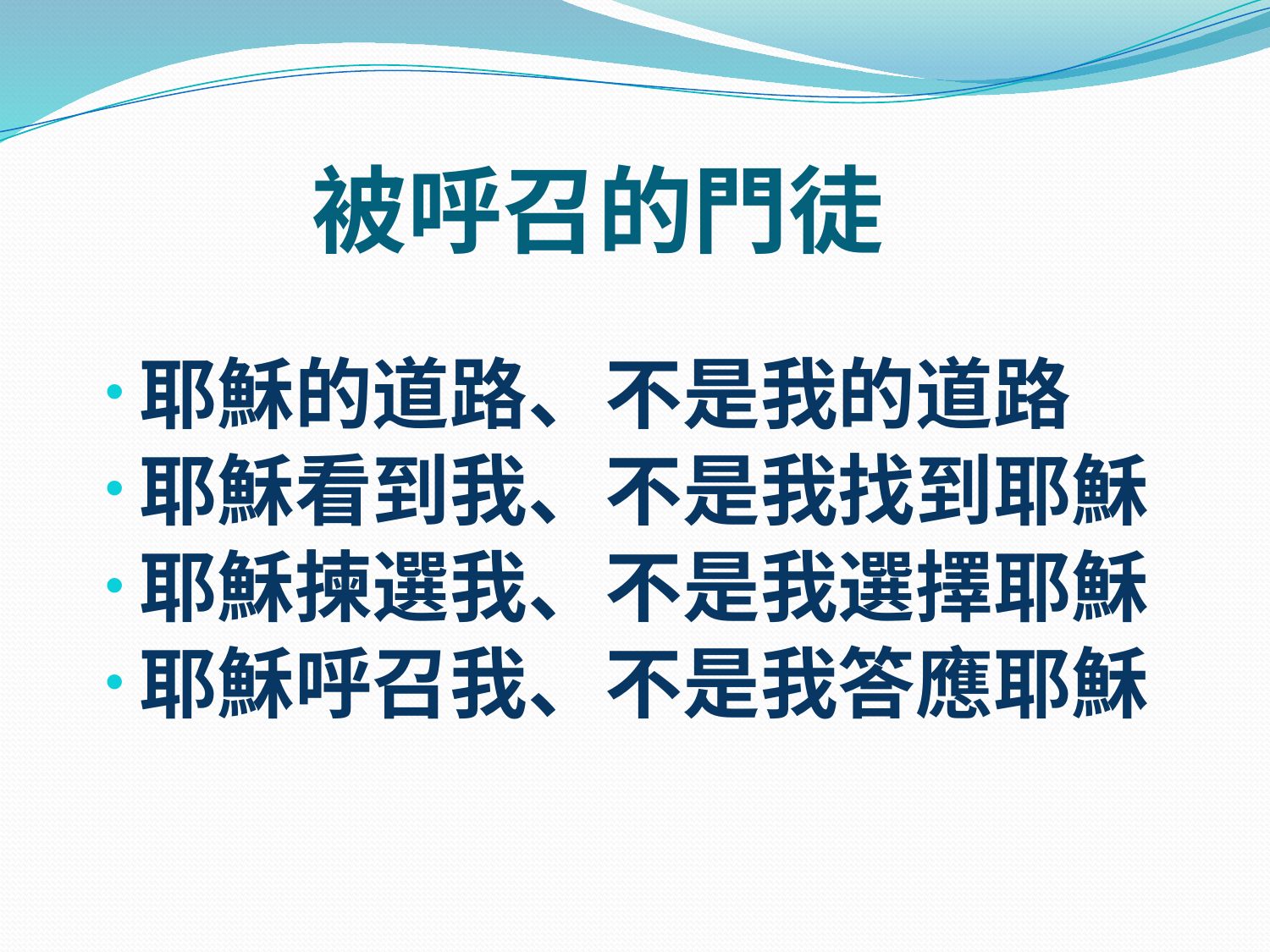

# 被呼召的門徒
耶穌的道路、不是我的道路
耶穌看到我、不是我找到耶穌
耶穌揀選我、不是我選擇耶穌
耶穌呼召我、不是我答應耶穌